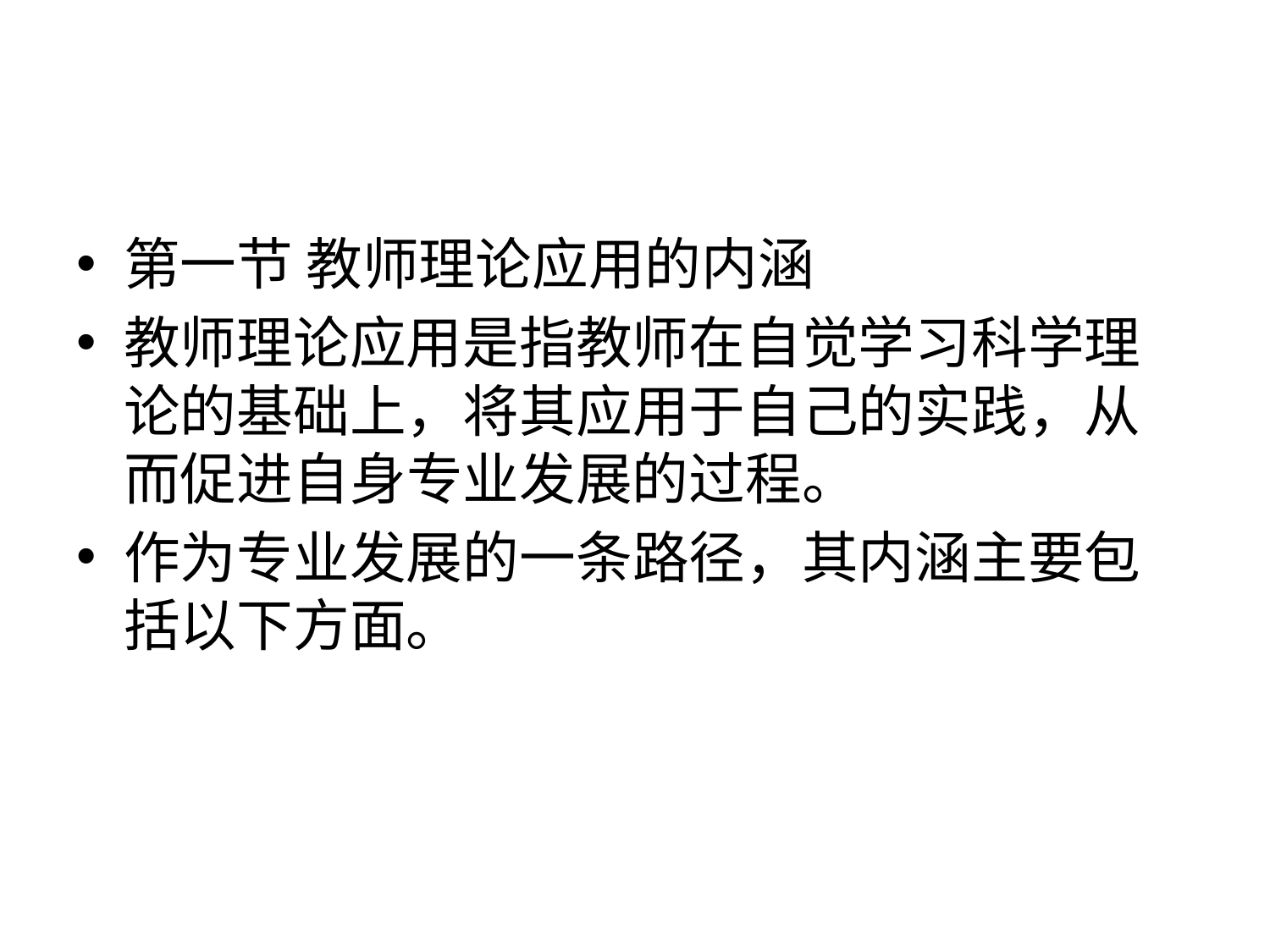

#
第一节 教师理论应用的内涵
教师理论应用是指教师在自觉学习科学理论的基础上，将其应用于自己的实践，从而促进自身专业发展的过程。
作为专业发展的一条路径，其内涵主要包括以下方面。